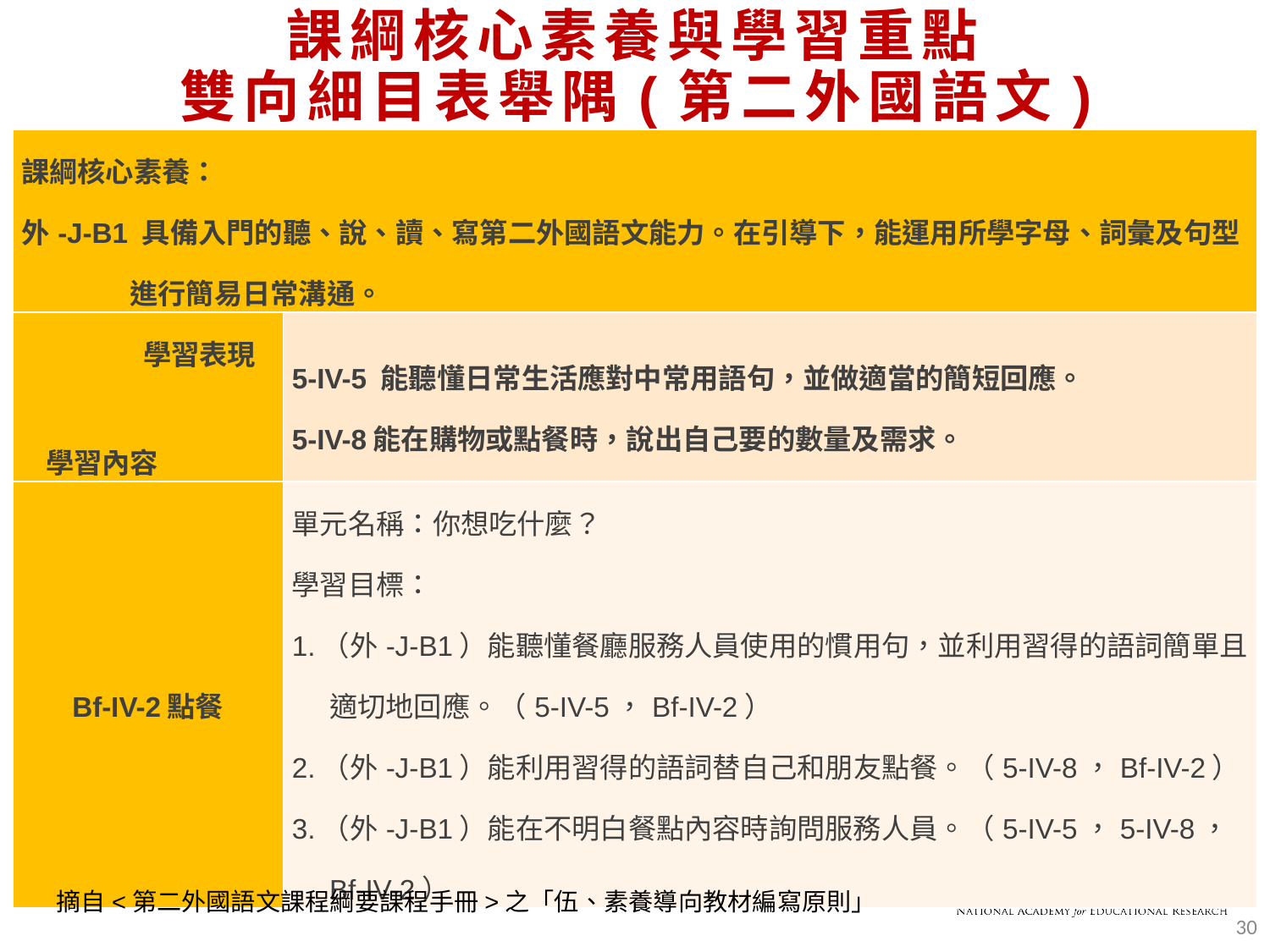

# 課綱核心素養與學習重點 雙向細目表舉隅(第二外國語文)
| 課綱核心素養： 外-J-B1 具備入門的聽、說、讀、寫第二外國語文能力。在引導下，能運用所學字母、詞彙及句型進行簡易日常溝通。 |  |
| --- | --- |
| 學習表現   學習內容 | 5-IV-5 能聽懂日常生活應對中常用語句，並做適當的簡短回應。 5-IV-8能在購物或點餐時，說出自己要的數量及需求。 |
| Bf-IV-2點餐 | 單元名稱：你想吃什麼？ 學習目標： 1.（外-J-B1）能聽懂餐廳服務人員使用的慣用句，並利用習得的語詞簡單且適切地回應。（5-IV-5，Bf-IV-2） 2.（外-J-B1）能利用習得的語詞替自己和朋友點餐。（5-IV-8，Bf-IV-2） 3.（外-J-B1）能在不明白餐點內容時詢問服務人員。（5-IV-5，5-IV-8，Bf-IV-2） |
摘自<第二外國語文課程綱要課程手冊>之「伍、素養導向教材編寫原則」
30